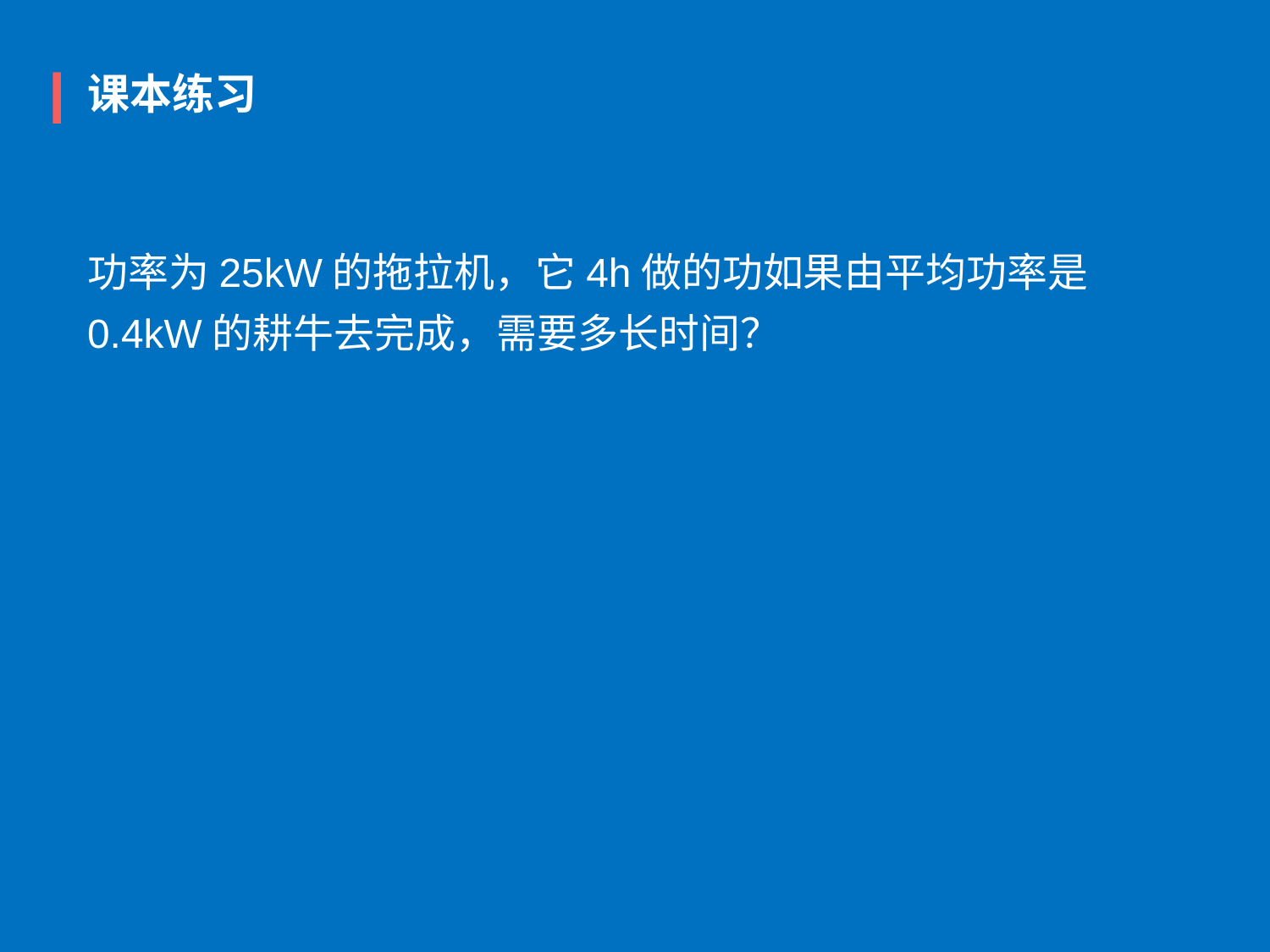

课本练习

功率为25kW的拖拉机，它4h做的功如果由平均功率是0.4kW的耕牛去完成，需要多长时间？